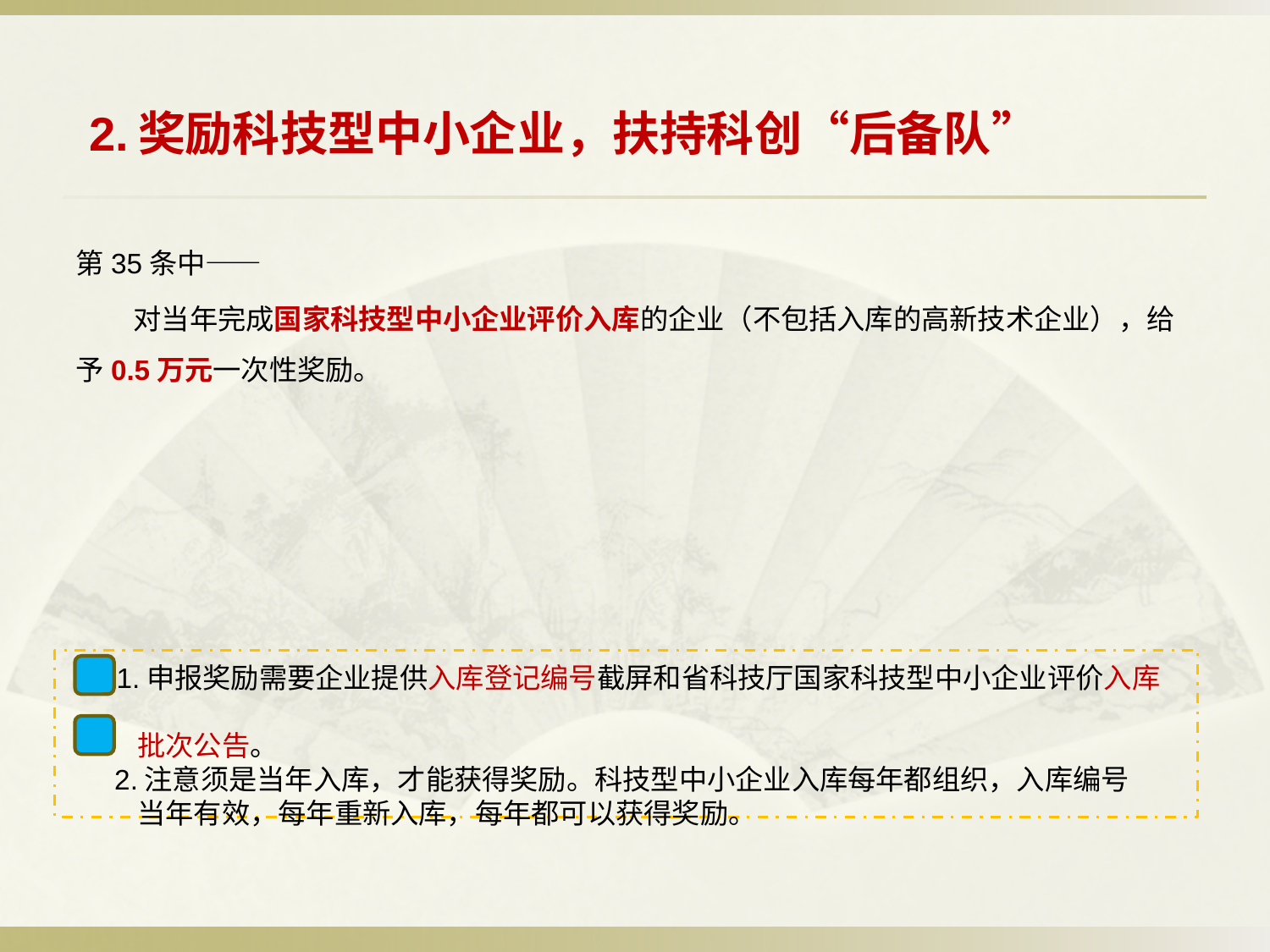

# 2.奖励科技型中小企业，扶持科创“后备队”
第35条中——
        对当年完成国家科技型中小企业评价入库的企业（不包括入库的高新技术企业），给予0.5万元一次性奖励。
      1.申报奖励需要企业提供入库登记编号截屏和省科技厅国家科技型中小企业评价入库
          批次公告。
      2.注意须是当年入库，才能获得奖励。科技型中小企业入库每年都组织，入库编号
          当年有效，每年重新入库，每年都可以获得奖励。